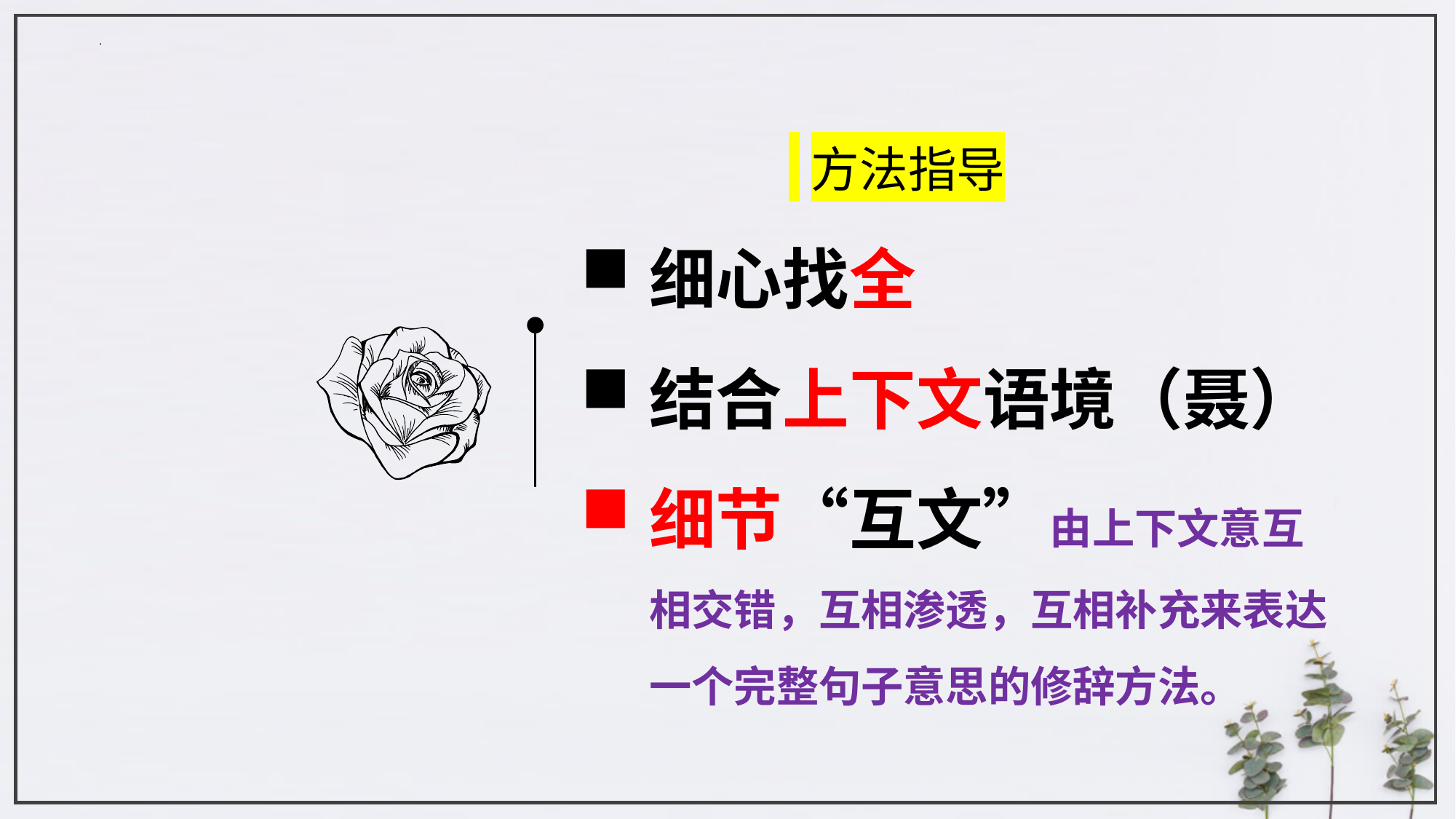

方法指导
细心找全
结合上下文语境（聂）
细节“互文”由上下文意互相交错，互相渗透，互相补充来表达一个完整句子意思的修辞方法。